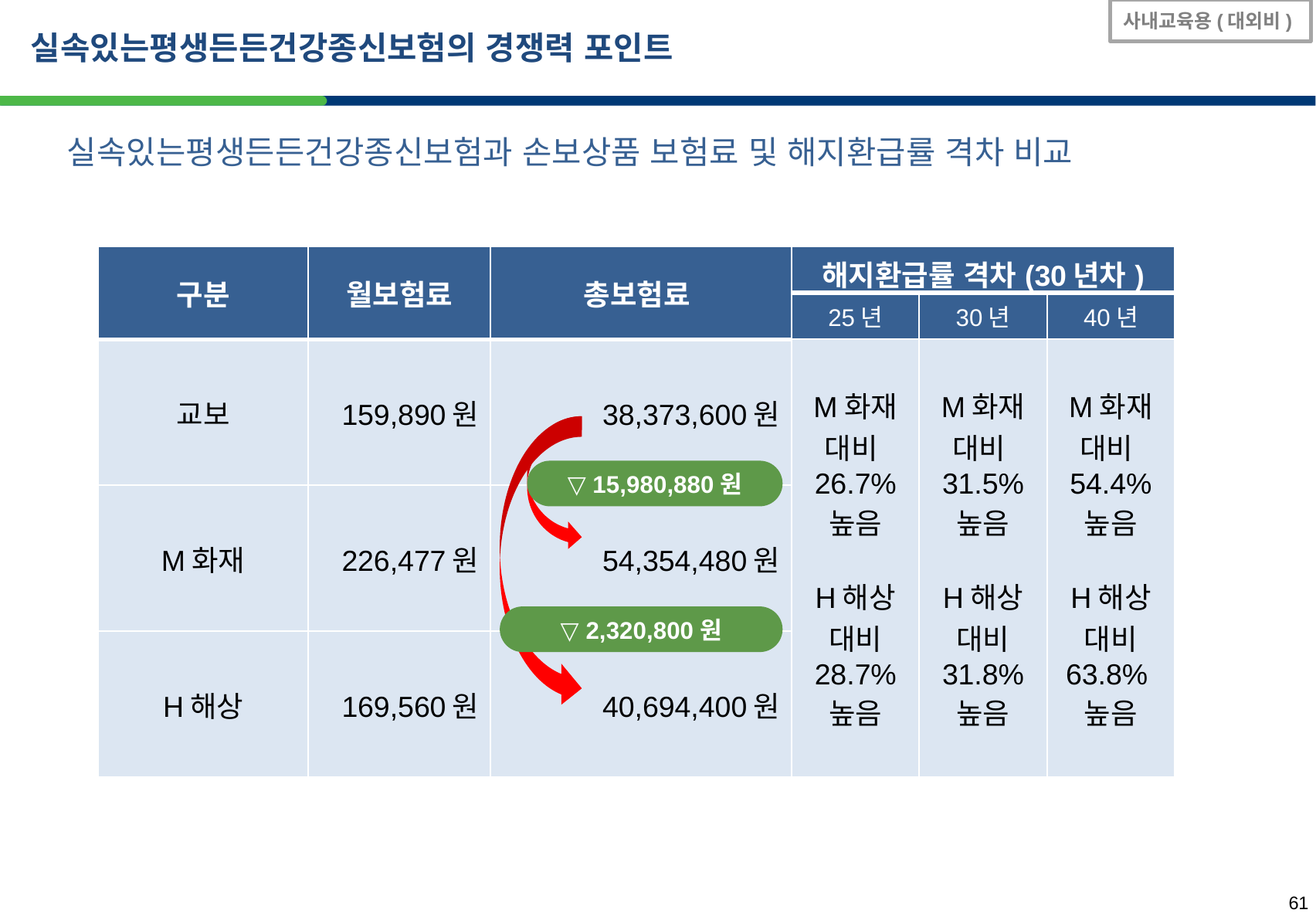

사내교육용(대외비)
실속있는평생든든건강종신보험의 경쟁력 포인트
실속있는평생든든건강종신보험과 손보상품 보험료 및 해지환급률 격차 비교
| 구분 | 월보험료 | 총보험료 | 해지환급률 격차(30년차) |  |  |
| --- | --- | --- | --- | --- | --- |
|  |  |  | 25년 | 30년 | 40년 |
| 교보 | 159,890원 | 38,373,600원 | M화재 대비26.7% 높음 H해상 대비 28.7% 높음 | M화재 대비31.5% 높음 H해상 대비 31.8% 높음 | M화재 대비54.4% 높음 H해상 대비 63.8% 높음 |
| M화재 | 226,477원 | 54,354,480원 |  |  |  |
| H해상 | 169,560원 | 40,694,400원 |  |  |  |

▽ 15,980,880원
▽ 2,320,800원